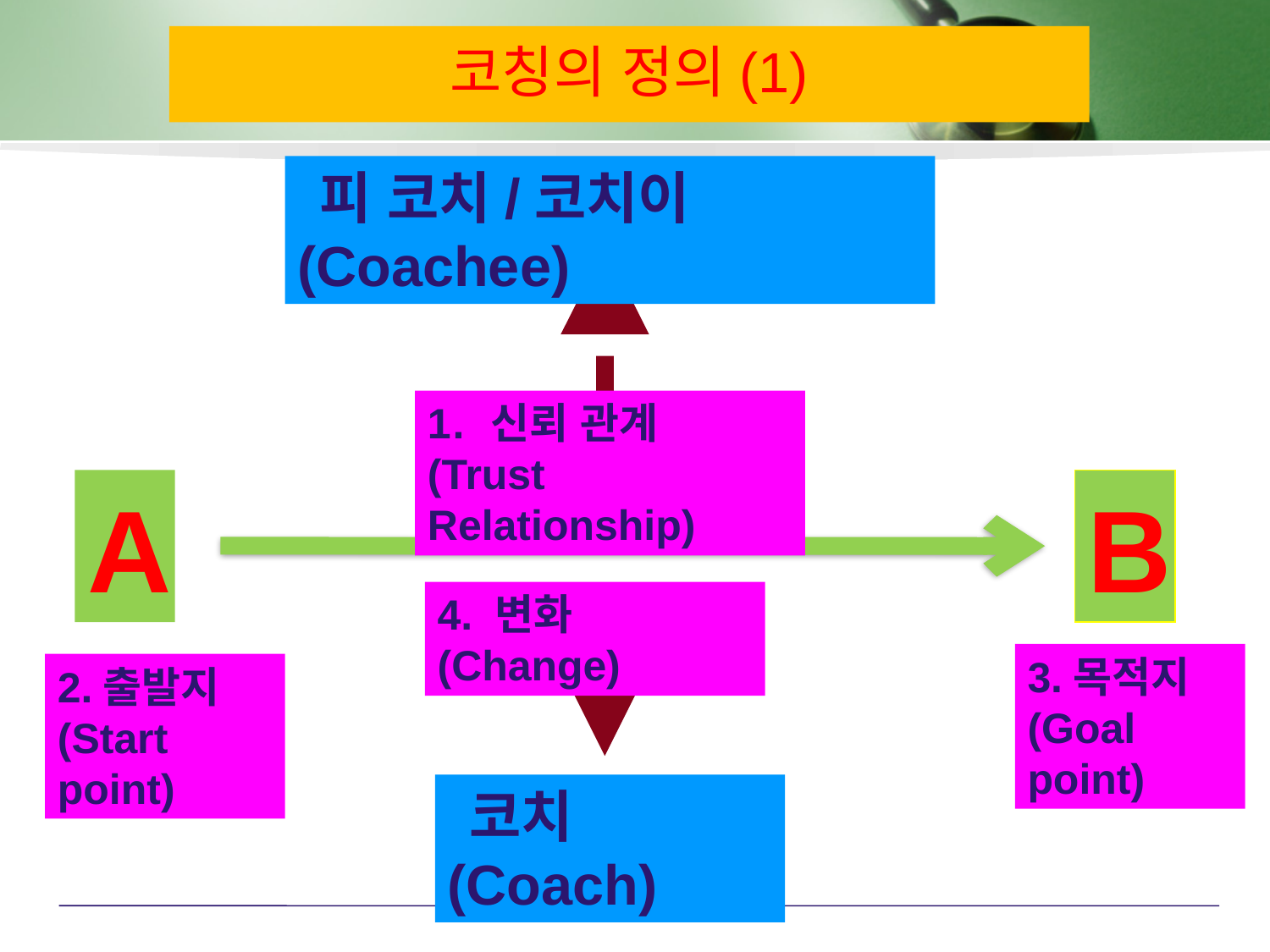

코칭의 정의(1)
 피 코치/코치이(Coachee)
신뢰 관계
(Trust Relationship)
A
B
4. 변화(Change)
3.목적지
(Goal point)
2.출발지
(Start point)
 코치(Coach)